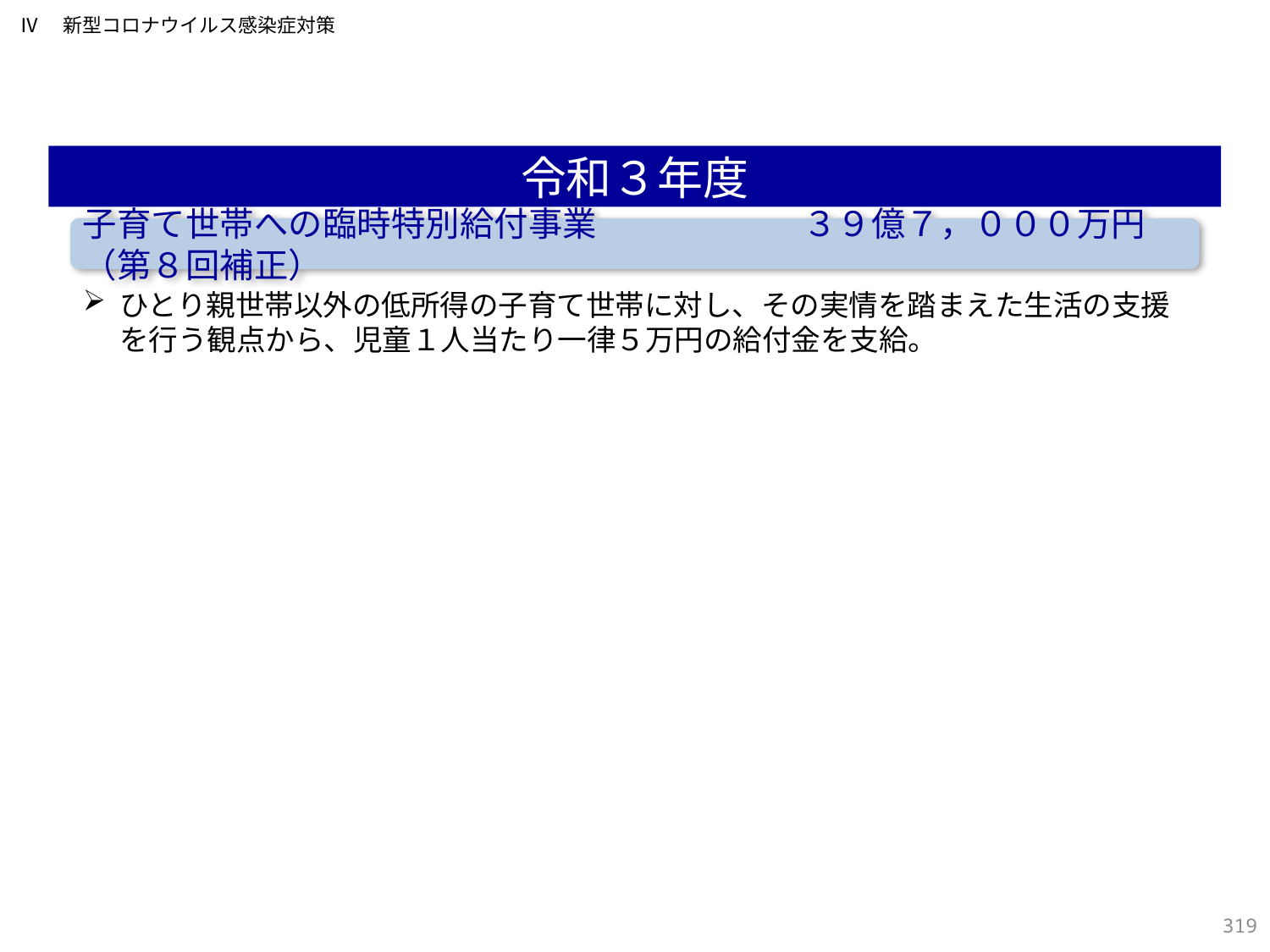

Ⅳ　新型コロナウイルス感染症対策
令和３年度
子育て世帯への臨時特別給付事業　　　　　　３９億７，０００万円（第８回補正）

ひとり親世帯以外の低所得の子育て世帯に対し、その実情を踏まえた生活の支援を行う観点から、児童１人当たり一律５万円の給付金を支給。
319